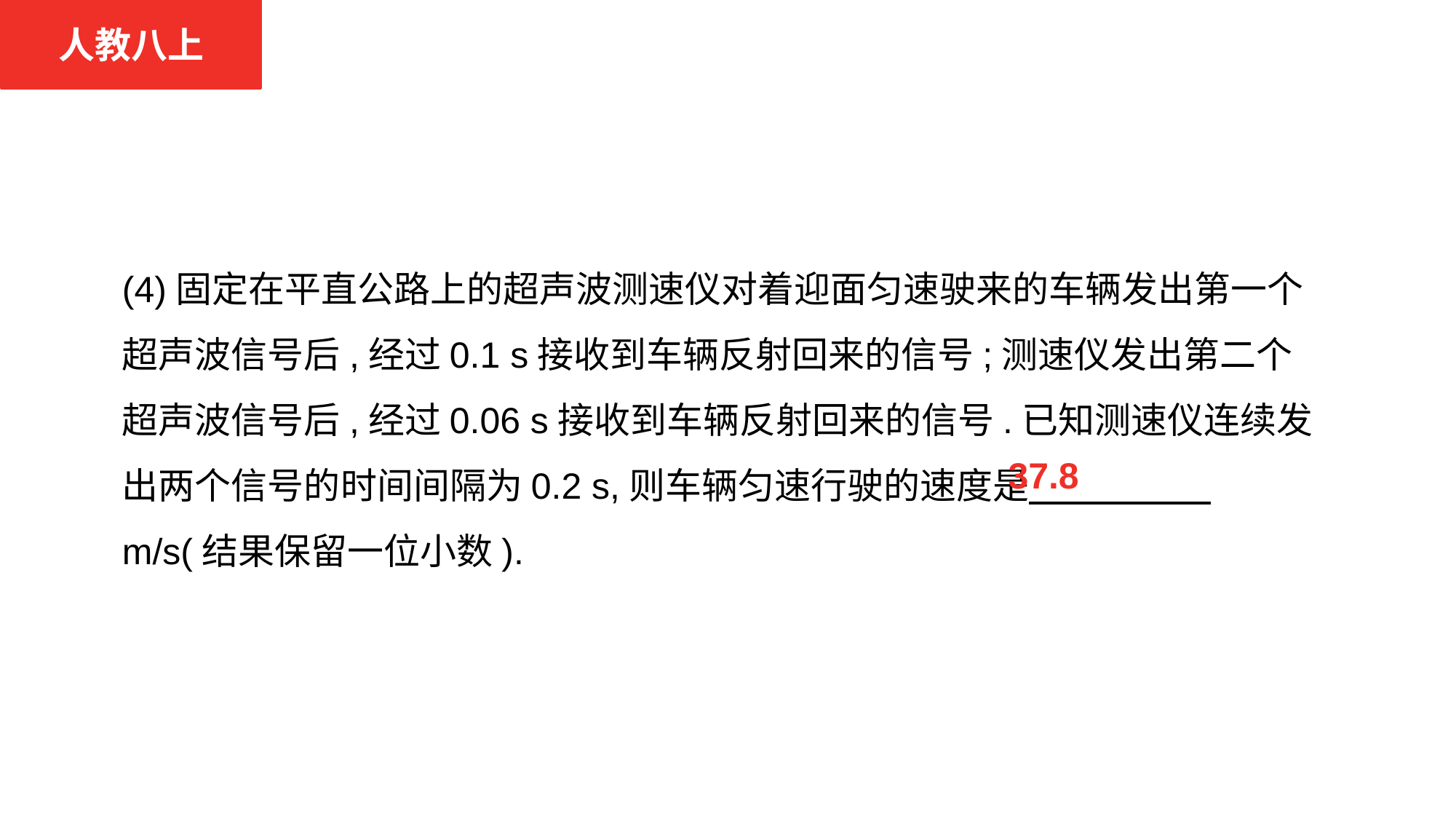

人教八上
(4)固定在平直公路上的超声波测速仪对着迎面匀速驶来的车辆发出第一个超声波信号后,经过0.1 s接收到车辆反射回来的信号;测速仪发出第二个超声波信号后,经过0.06 s接收到车辆反射回来的信号.已知测速仪连续发出两个信号的时间间隔为0.2 s,则车辆匀速行驶的速度是　　　　　m/s(结果保留一位小数).
37.8